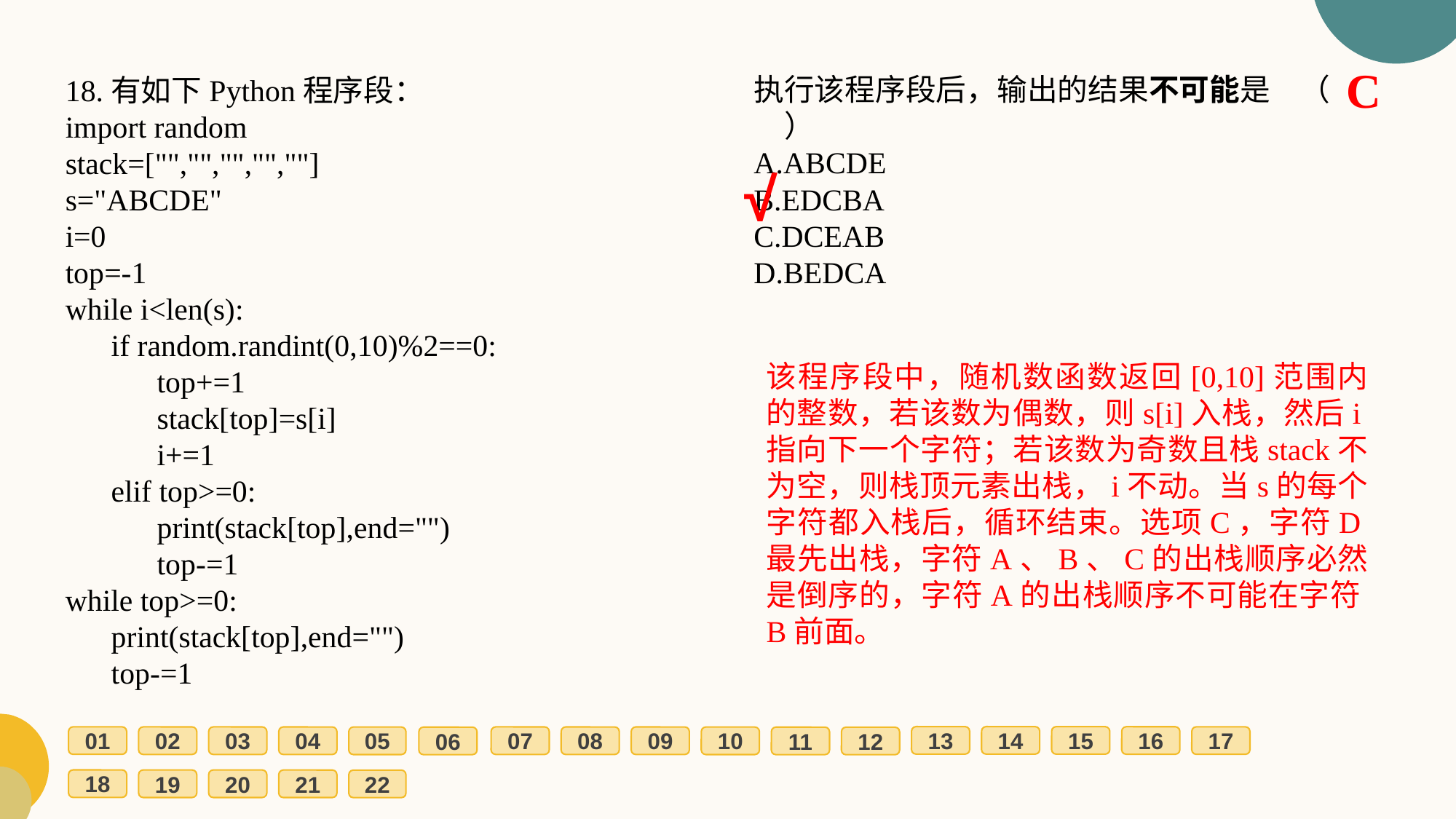

C
18.有如下Python程序段：
import random
stack=["","","","",""]
s="ABCDE"
i=0
top=-1
while i<len(s):
      if random.randint(0,10)%2==0:
            top+=1
            stack[top]=s[i]
            i+=1
      elif top>=0:
            print(stack[top],end="")
            top-=1
while top>=0:
      print(stack[top],end="")
      top-=1
执行该程序段后，输出的结果不可能是	（　　）
A.ABCDE
B.EDCBA
C.DCEAB
D.BEDCA
√
该程序段中，随机数函数返回[0,10]范围内的整数，若该数为偶数，则s[i]入栈，然后i指向下一个字符；若该数为奇数且栈stack不为空，则栈顶元素出栈，i不动。当s的每个字符都入栈后，循环结束。选项C，字符D最先出栈，字符A、B、C的出栈顺序必然是倒序的，字符A的出栈顺序不可能在字符B前面。